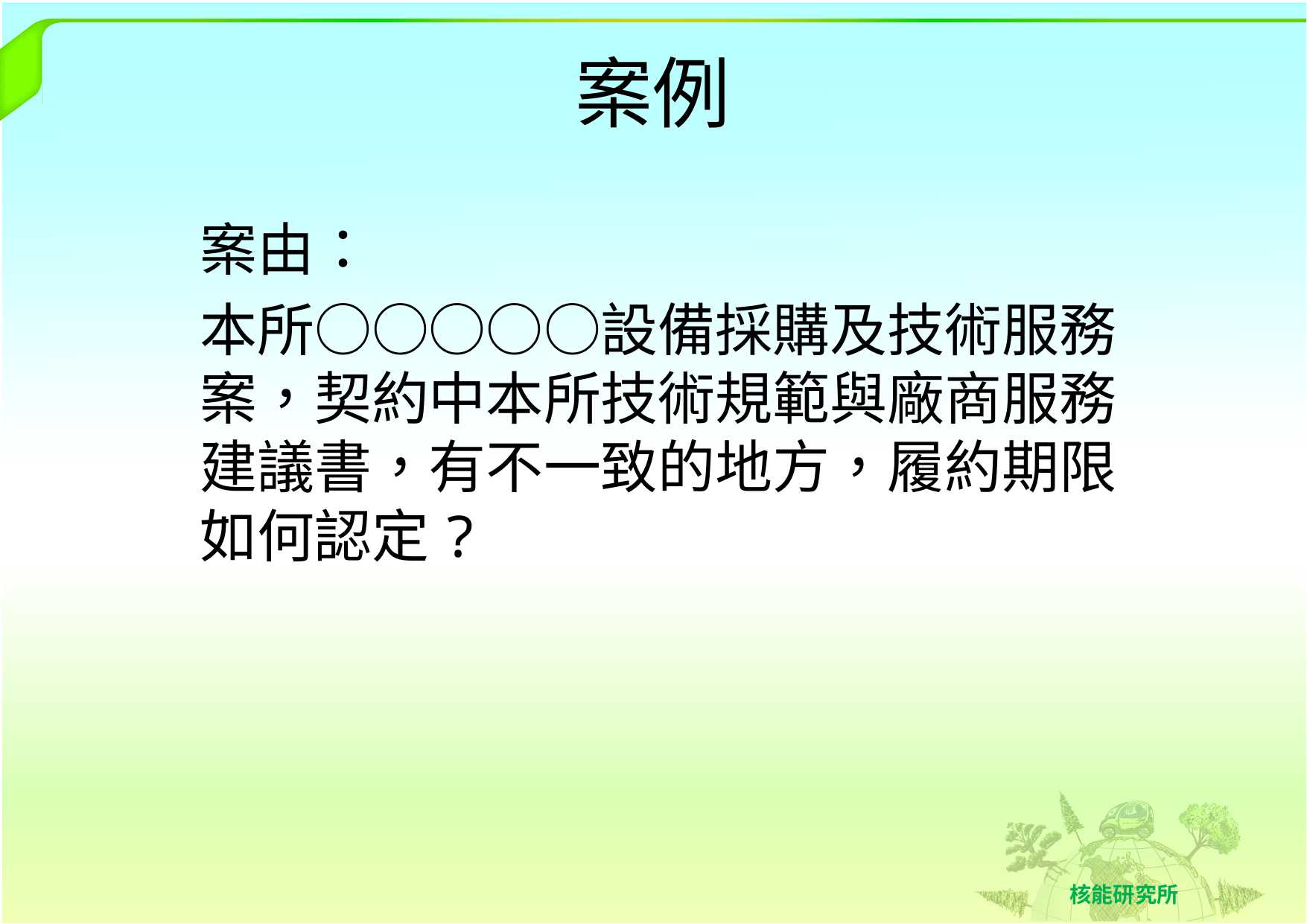

# 案例
案由：
本所○○○○○設備採購及技術服務案，契約中本所技術規範與廠商服務建議書，有不一致的地方，履約期限如何認定?